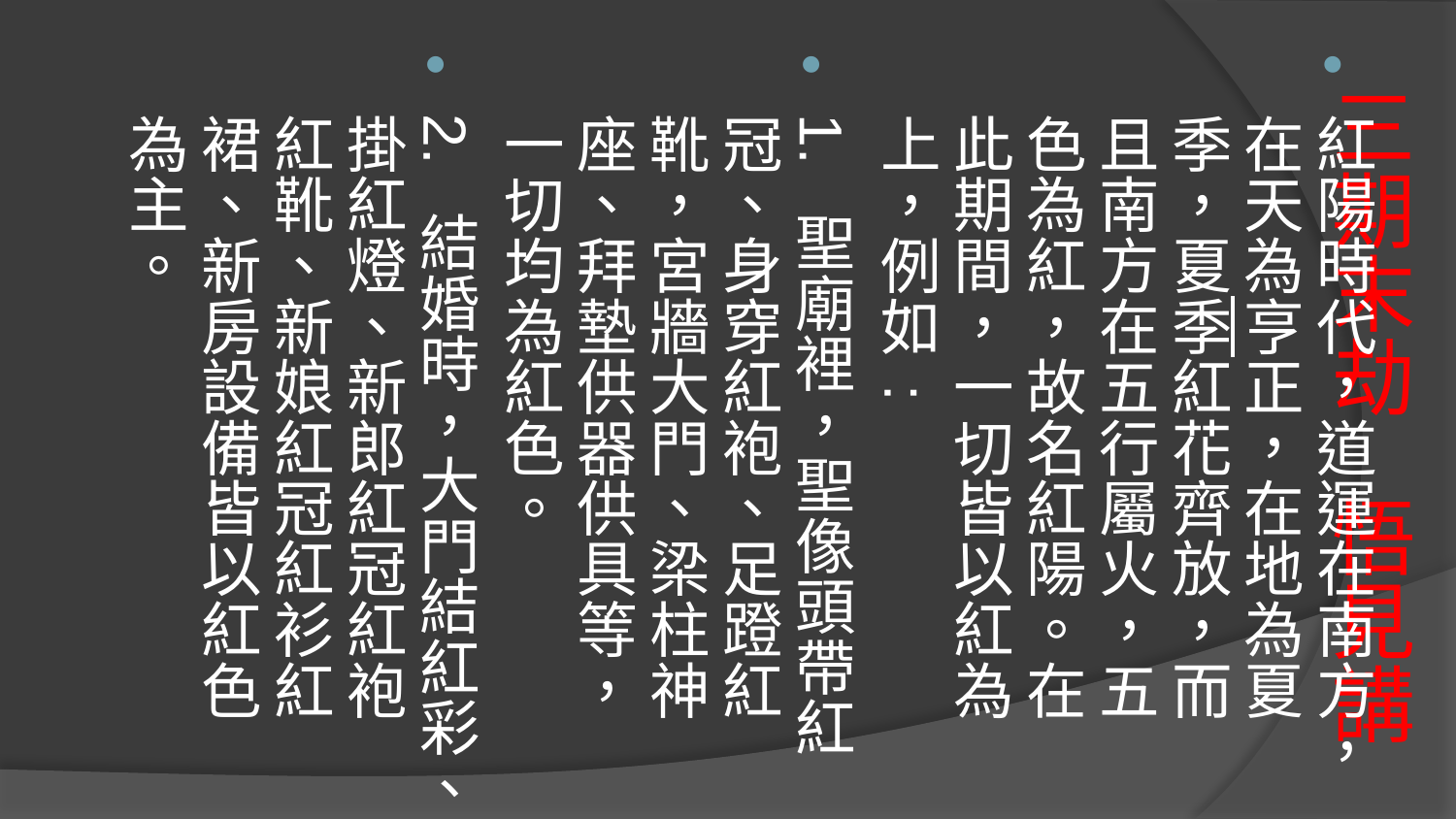

紅陽時代，道運在南方，在天為亨正，在地為夏季，夏季紅花齊放，而且南方在五行屬火，五色為紅，故名紅陽。在此期間，一切皆以紅為上，例如 :
1.  聖廟裡，聖像頭帶紅冠、身穿紅袍、足蹬紅靴，宮牆大門、梁柱神座、拜墊供器供具等，一切均為紅色。
2.  結婚時，大門結紅彩、掛紅燈、新郎紅冠紅袍紅靴、新娘紅冠紅衫紅裙、新房設備皆以紅色為主。

# 三期末劫    悟見講